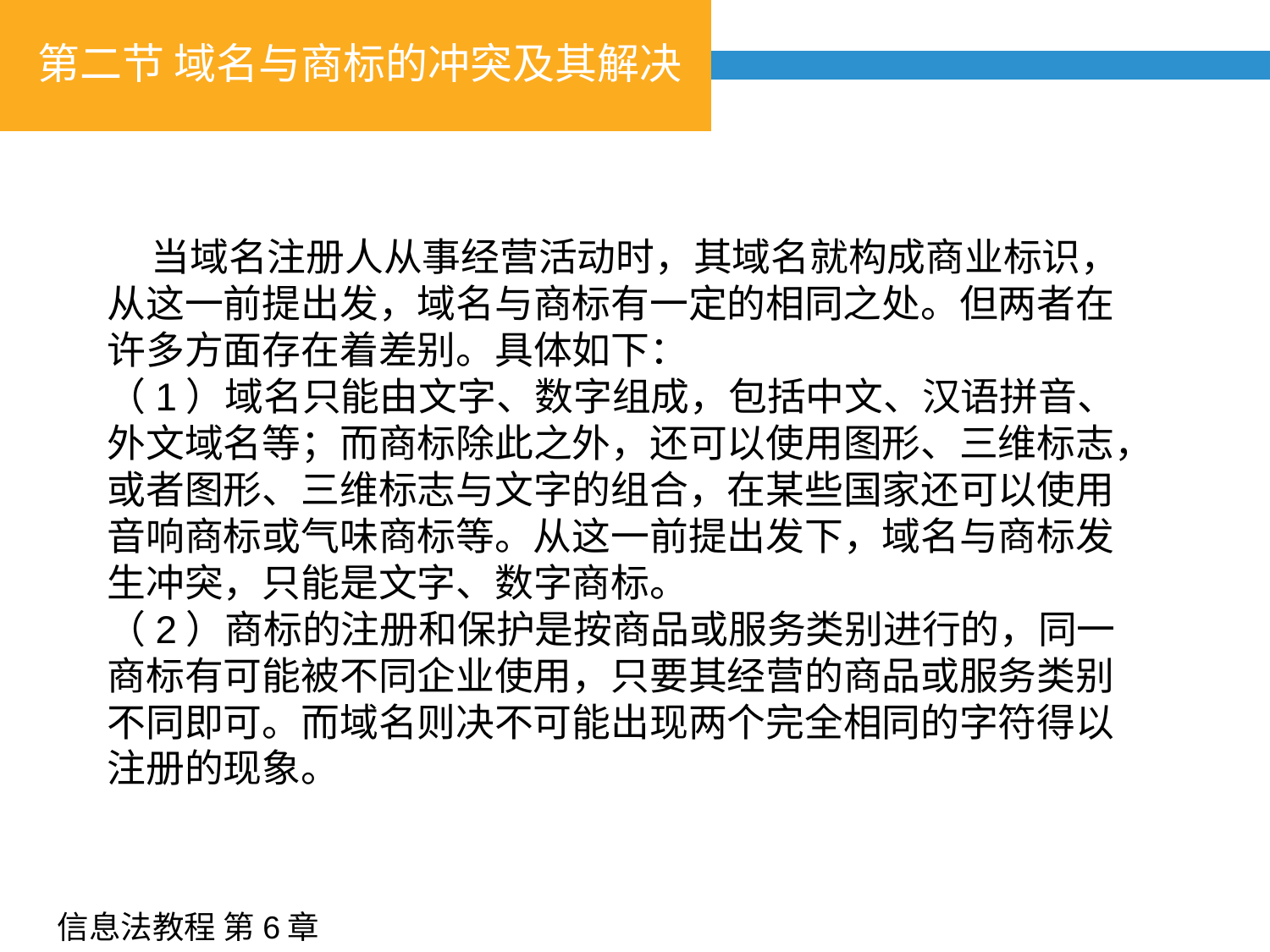

# 第二节 域名与商标的冲突及其解决
    当域名注册人从事经营活动时，其域名就构成商业标识，从这一前提出发，域名与商标有一定的相同之处。但两者在许多方面存在着差别。具体如下：
（1）域名只能由文字、数字组成，包括中文、汉语拼音、外文域名等；而商标除此之外，还可以使用图形、三维标志，或者图形、三维标志与文字的组合，在某些国家还可以使用音响商标或气味商标等。从这一前提出发下，域名与商标发生冲突，只能是文字、数字商标。
（2）商标的注册和保护是按商品或服务类别进行的，同一商标有可能被不同企业使用，只要其经营的商品或服务类别不同即可。而域名则决不可能出现两个完全相同的字符得以注册的现象。
信息法教程 第6章